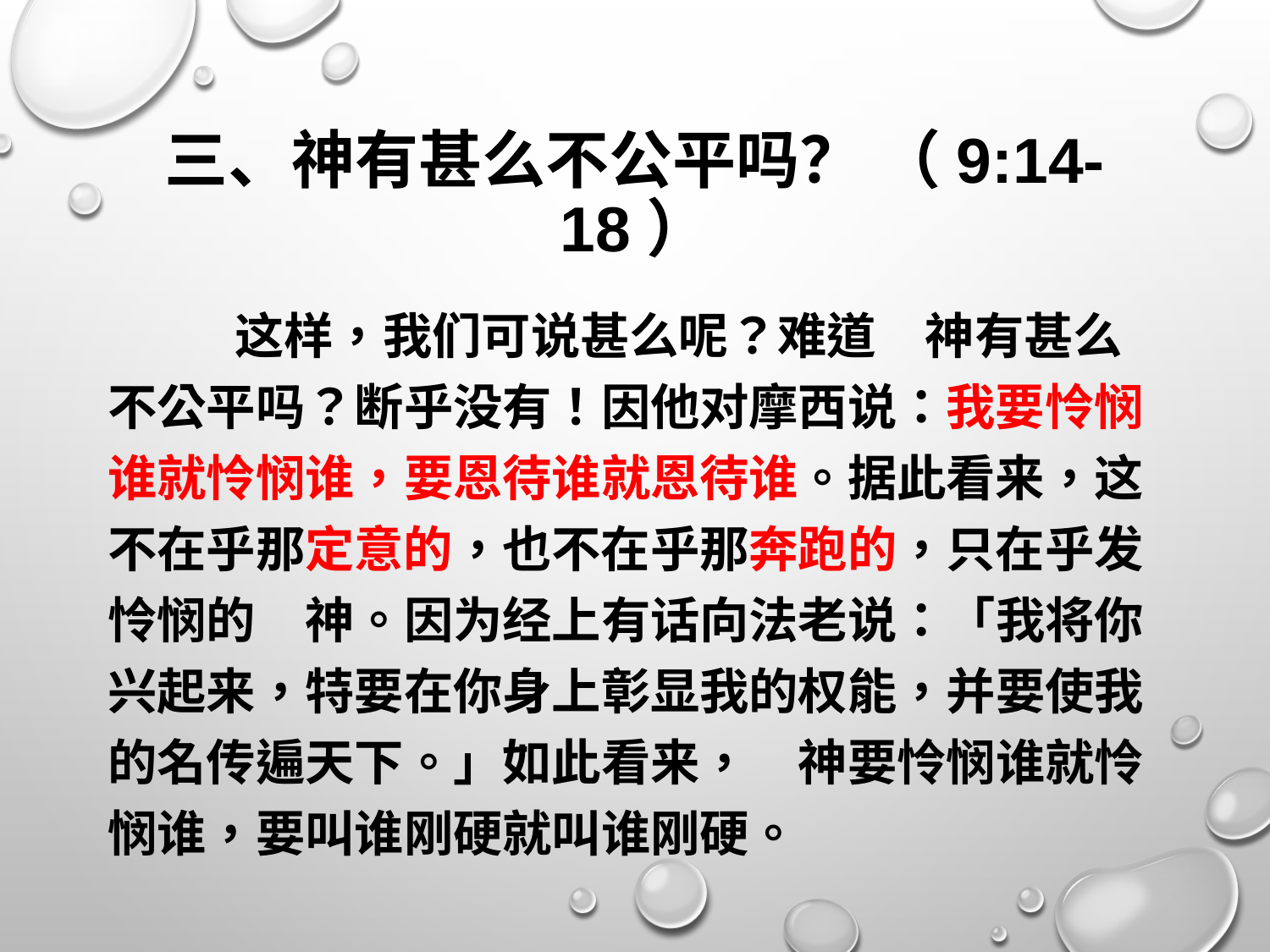

# 三、神有甚么不公平吗？ （9:14-18）
	这样，我们可说甚么呢？难道　神有甚么不公平吗？断乎没有！因他对摩西说：我要怜悯谁就怜悯谁，要恩待谁就恩待谁。据此看来，这不在乎那定意的，也不在乎那奔跑的，只在乎发怜悯的　神。因为经上有话向法老说：「我将你兴起来，特要在你身上彰显我的权能，并要使我的名传遍天下。」如此看来，　神要怜悯谁就怜悯谁，要叫谁刚硬就叫谁刚硬。